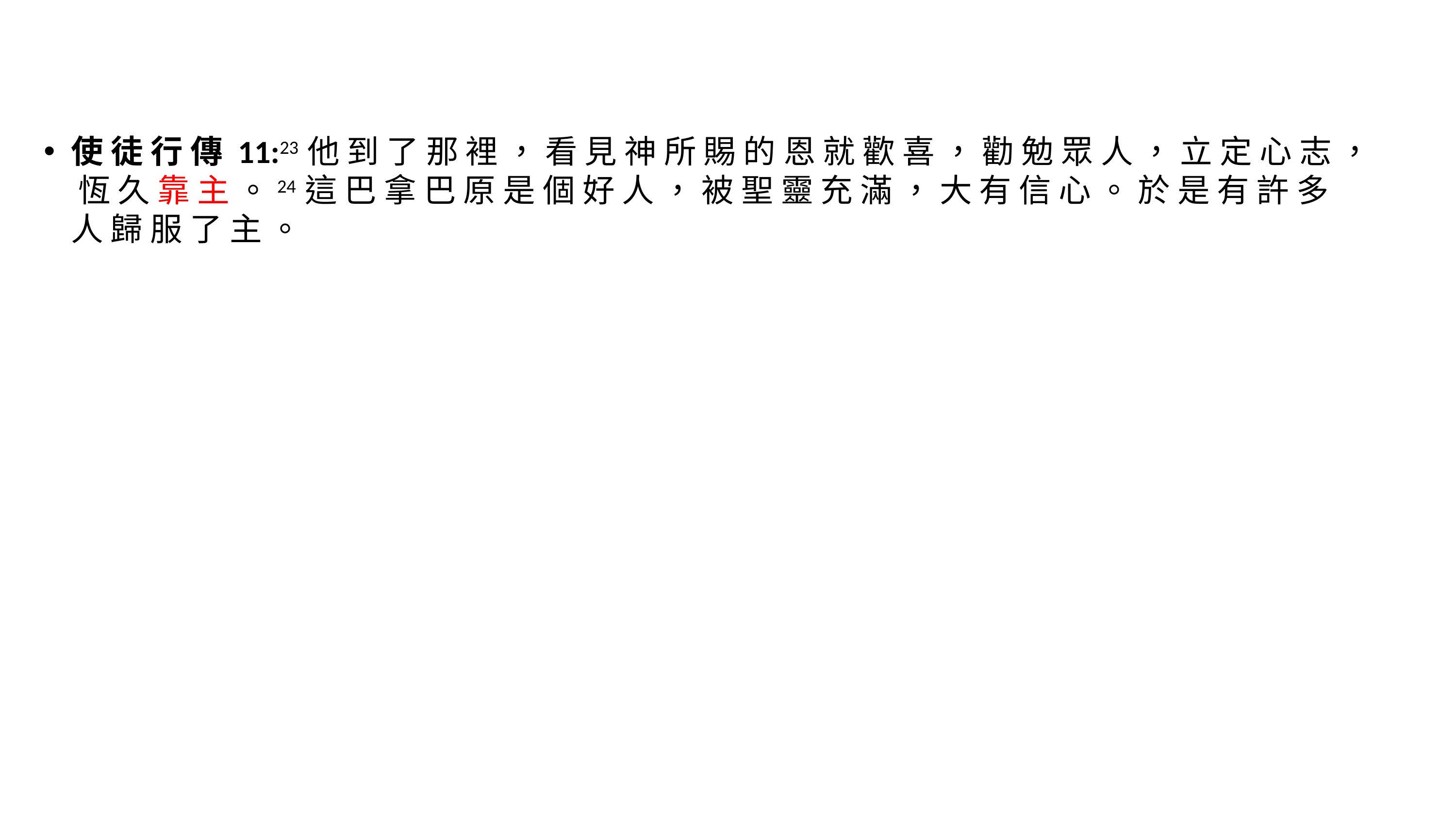

#
使 徒 行 傳 11:23 他 到 了 那 裡 ， 看 見 神 所 賜 的 恩 就 歡 喜 ， 勸 勉 眾 人 ， 立 定 心 志 ， 恆 久 靠 主 。24 這 巴 拿 巴 原 是 個 好 人 ， 被 聖 靈 充 滿 ， 大 有 信 心 。 於 是 有 許 多 人 歸 服 了 主 。